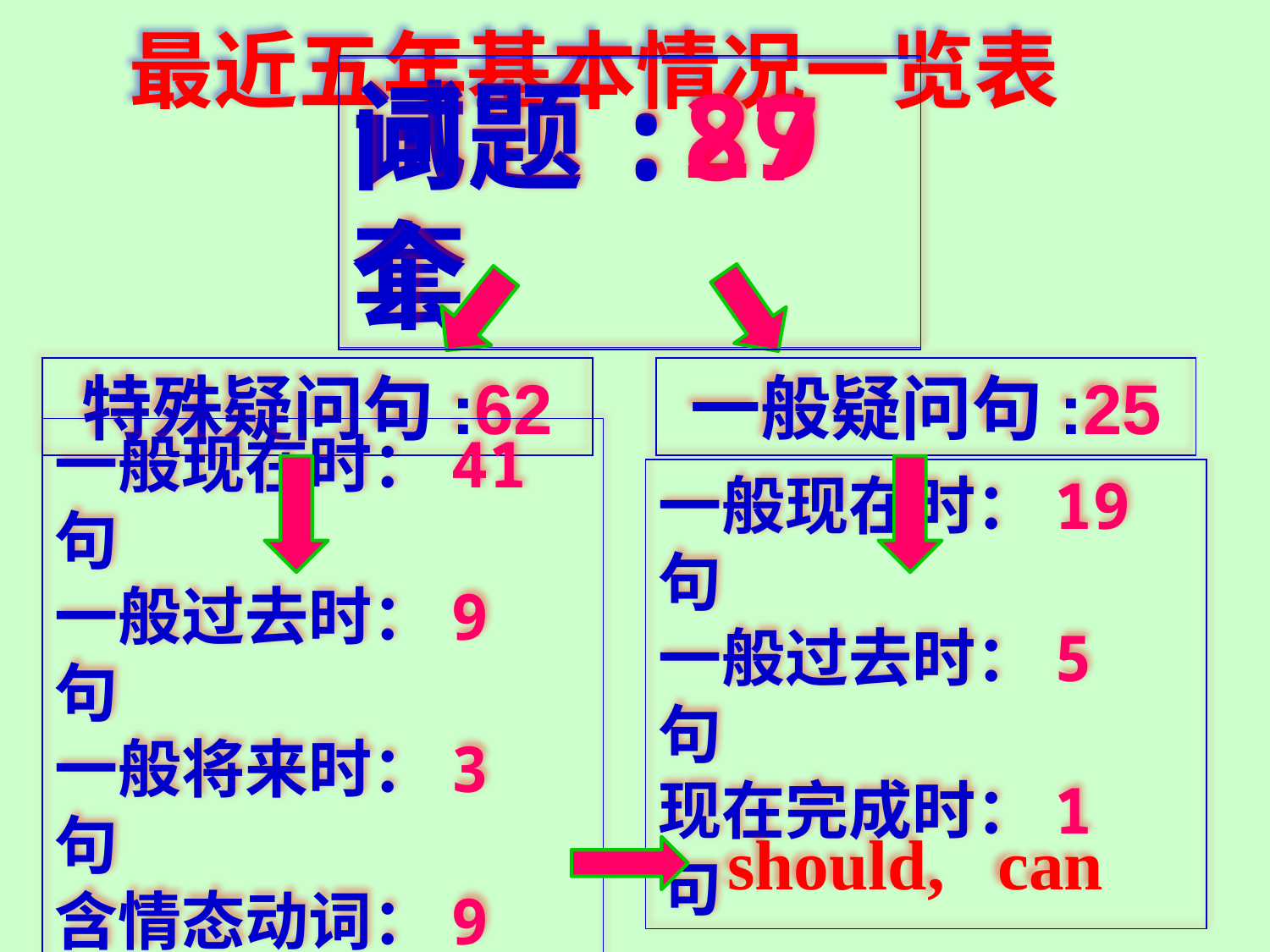

最近五年基本情况一览表

试题:29套
问题:87个

特殊疑问句:62
一般疑问句:25

一般现在时：41句
一般过去时：9 句
一般将来时：3 句
含情态动词：9 句
一般现在时：19句
一般过去时：5 句
现在完成时：1 句
should,   can